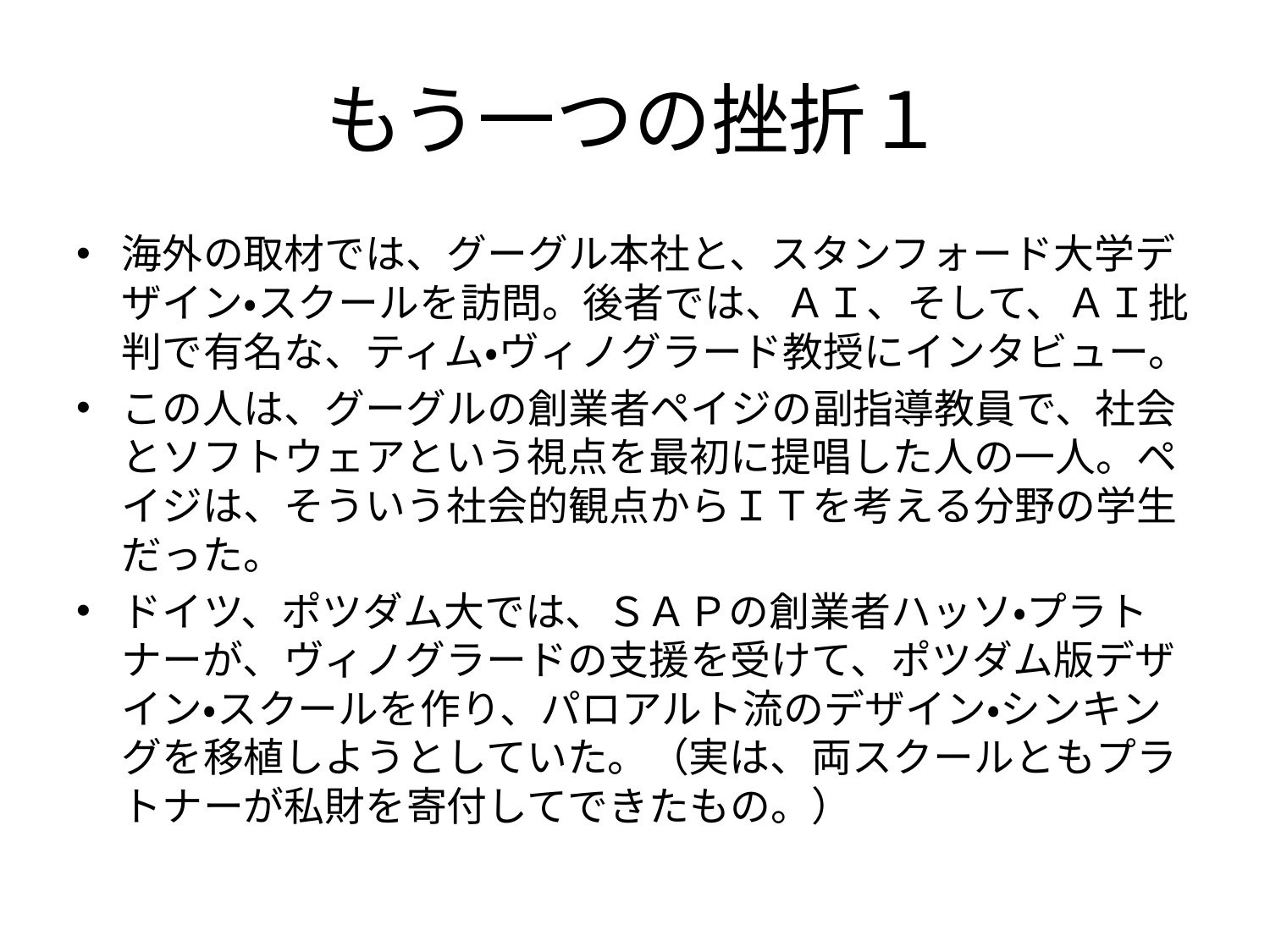

# もう一つの挫折１
海外の取材では、グーグル本社と、スタンフォード大学デザイン・スクールを訪問。後者では、ＡＩ、そして、ＡＩ批判で有名な、ティム・ヴィノグラード教授にインタビュー。
この人は、グーグルの創業者ペイジの副指導教員で、社会とソフトウェアという視点を最初に提唱した人の一人。ペイジは、そういう社会的観点からＩＴを考える分野の学生だった。
ドイツ、ポツダム大では、ＳＡＰの創業者ハッソ・プラトナーが、ヴィノグラードの支援を受けて、ポツダム版デザイン・スクールを作り、パロアルト流のデザイン・シンキングを移植しようとしていた。（実は、両スクールともプラトナーが私財を寄付してできたもの。）